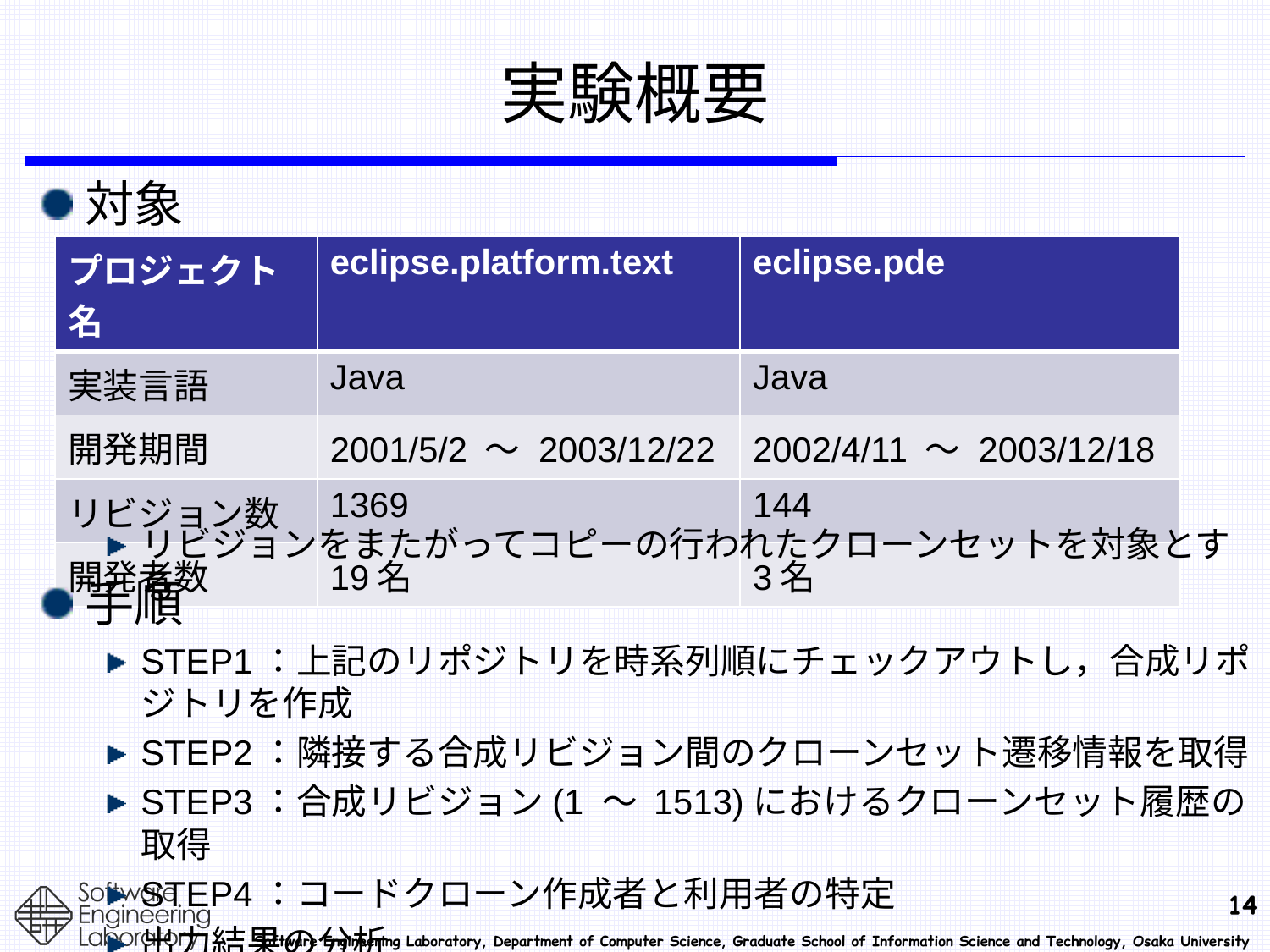

# 実験概要
対象
| プロジェクト名 | eclipse.platform.text | eclipse.pde |
| --- | --- | --- |
| 実装言語 | Java | Java |
| 開発期間 | 2001/5/2 ～ 2003/12/22 | 2002/4/11 ～ 2003/12/18 |
| リビジョン数 | 1369 | 144 |
| 開発者数 | 19名 | 3名 |
リビジョンをまたがってコピーの行われたクローンセットを対象とする
手順
STEP1：上記のリポジトリを時系列順にチェックアウトし，合成リポジトリを作成
STEP2：隣接する合成リビジョン間のクローンセット遷移情報を取得
STEP3：合成リビジョン(1 ～ 1513)におけるクローンセット履歴の取得
STEP4：コードクローン作成者と利用者の特定
出力結果の分析